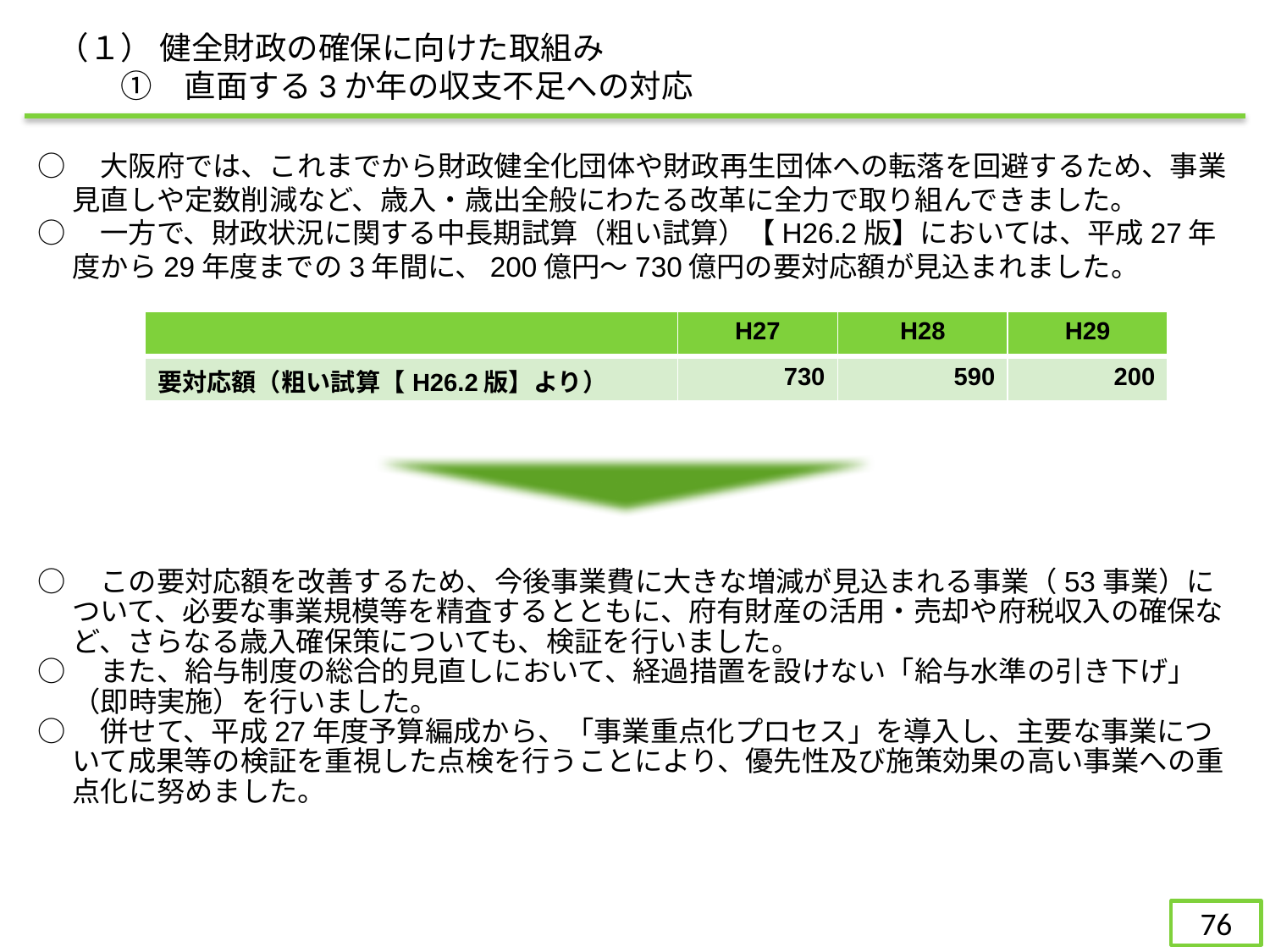

（１） 健全財政の確保に向けた取組み
　　①　直面する3か年の収支不足への対応
○　大阪府では、これまでから財政健全化団体や財政再生団体への転落を回避するため、事業見直しや定数削減など、歳入・歳出全般にわたる改革に全力で取り組んできました。
○　一方で、財政状況に関する中長期試算（粗い試算）【H26.2版】においては、平成27年度から29年度までの3年間に、200億円～730億円の要対応額が見込まれました。
|  | H27 | H28 | H29 |
| --- | --- | --- | --- |
| 要対応額（粗い試算【H26.2版】より） | 730 | 590 | 200 |

○　この要対応額を改善するため、今後事業費に大きな増減が見込まれる事業（53事業）について、必要な事業規模等を精査するとともに、府有財産の活用・売却や府税収入の確保など、さらなる歳入確保策についても、検証を行いました。
○　また、給与制度の総合的見直しにおいて、経過措置を設けない「給与水準の引き下げ」（即時実施）を行いました。
○　併せて、平成27年度予算編成から、「事業重点化プロセス」を導入し、主要な事業について成果等の検証を重視した点検を行うことにより、優先性及び施策効果の高い事業への重点化に努めました。
76